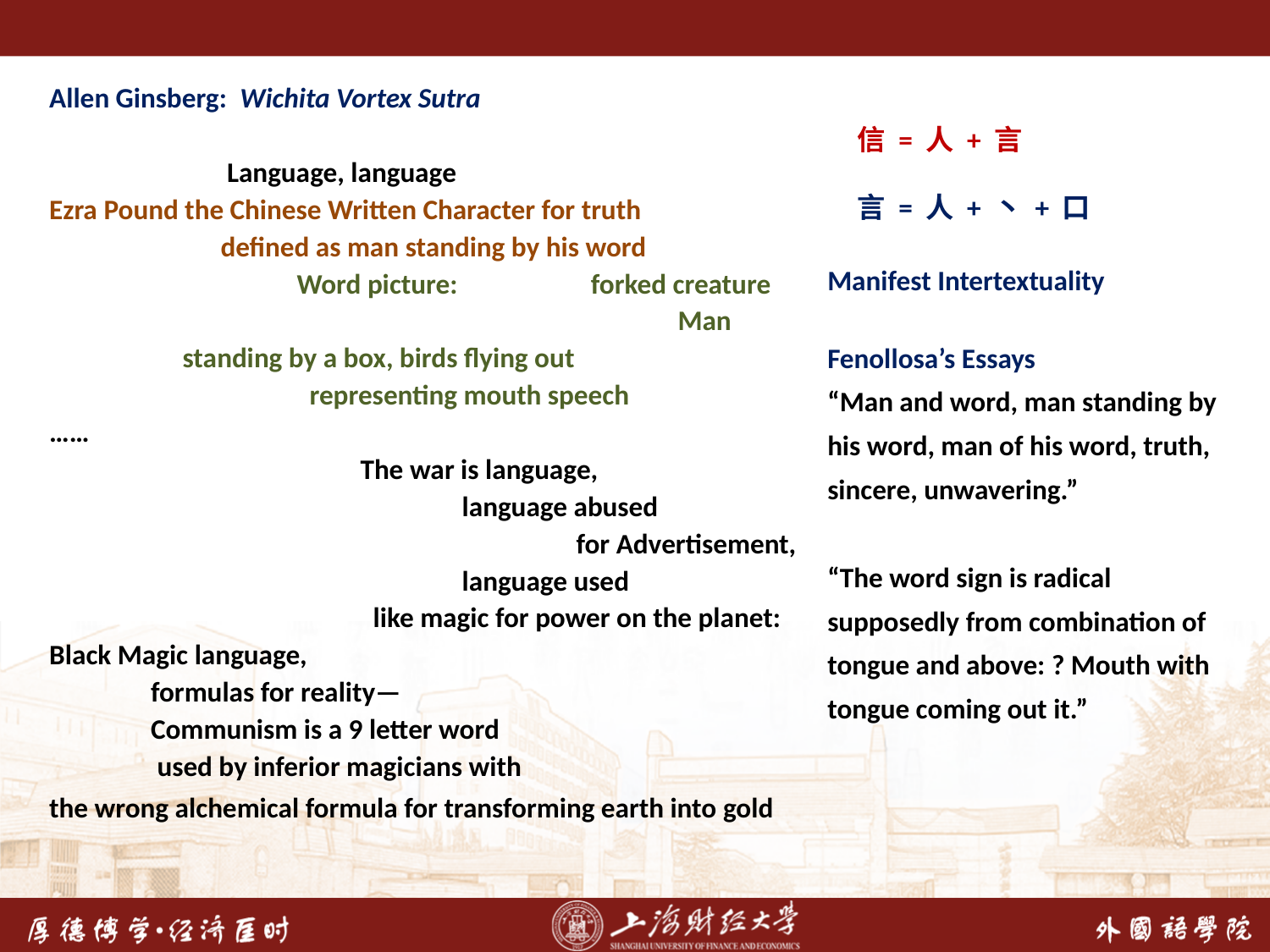

Allen Ginsberg:  Wichita Vortex Sutra

                            Language, language
Ezra Pound the Chinese Written Character for truth
                           defined as man standing by his word
                                       Word picture:                     forked creature
                                                                                                   Man
                     standing by a box, birds flying out
                                         representing mouth speech
……
                                                 The war is language,
                                                                 language abused
                                                                                   for Advertisement,
                                                                 language used
                                                   like magic for power on the planet:
Black Magic language,
                formulas for reality—
                Communism is a 9 letter word
                 used by inferior magicians with
the wrong alchemical formula for transforming earth into gold
信 = 人 + 言

言 = 人 + 丶 + 口
Manifest Intertextuality

Fenollosa’s Essays
“Man and word, man standing by his word, man of his word, truth, sincere, unwavering.”

“The word sign is radical supposedly from combination of tongue and above: ? Mouth with tongue coming out it.”